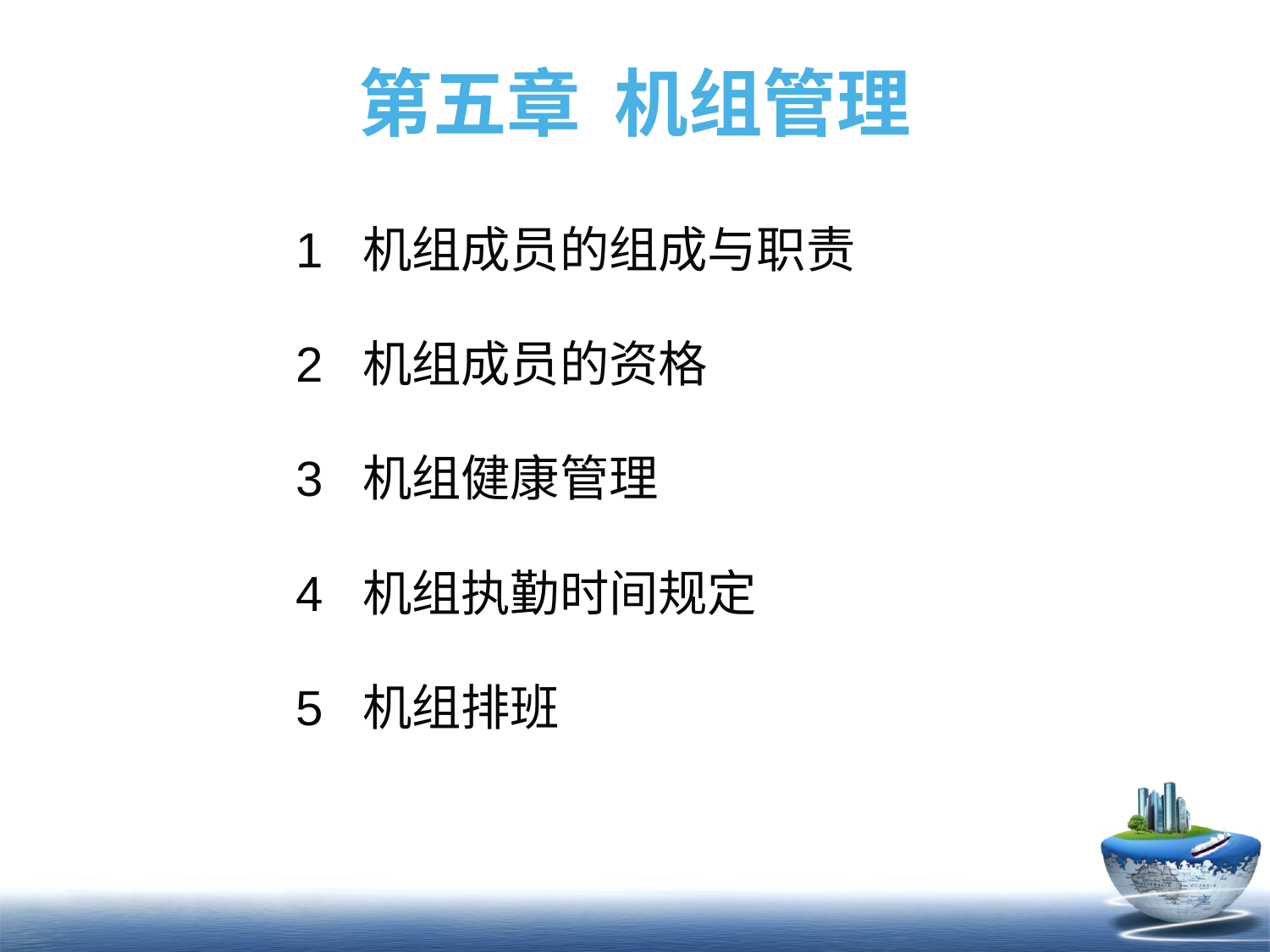

# 第五章  机组管理
   1  机组成员的组成与职责

   2  机组成员的资格

   3  机组健康管理

   4  机组执勤时间规定

   5  机组排班